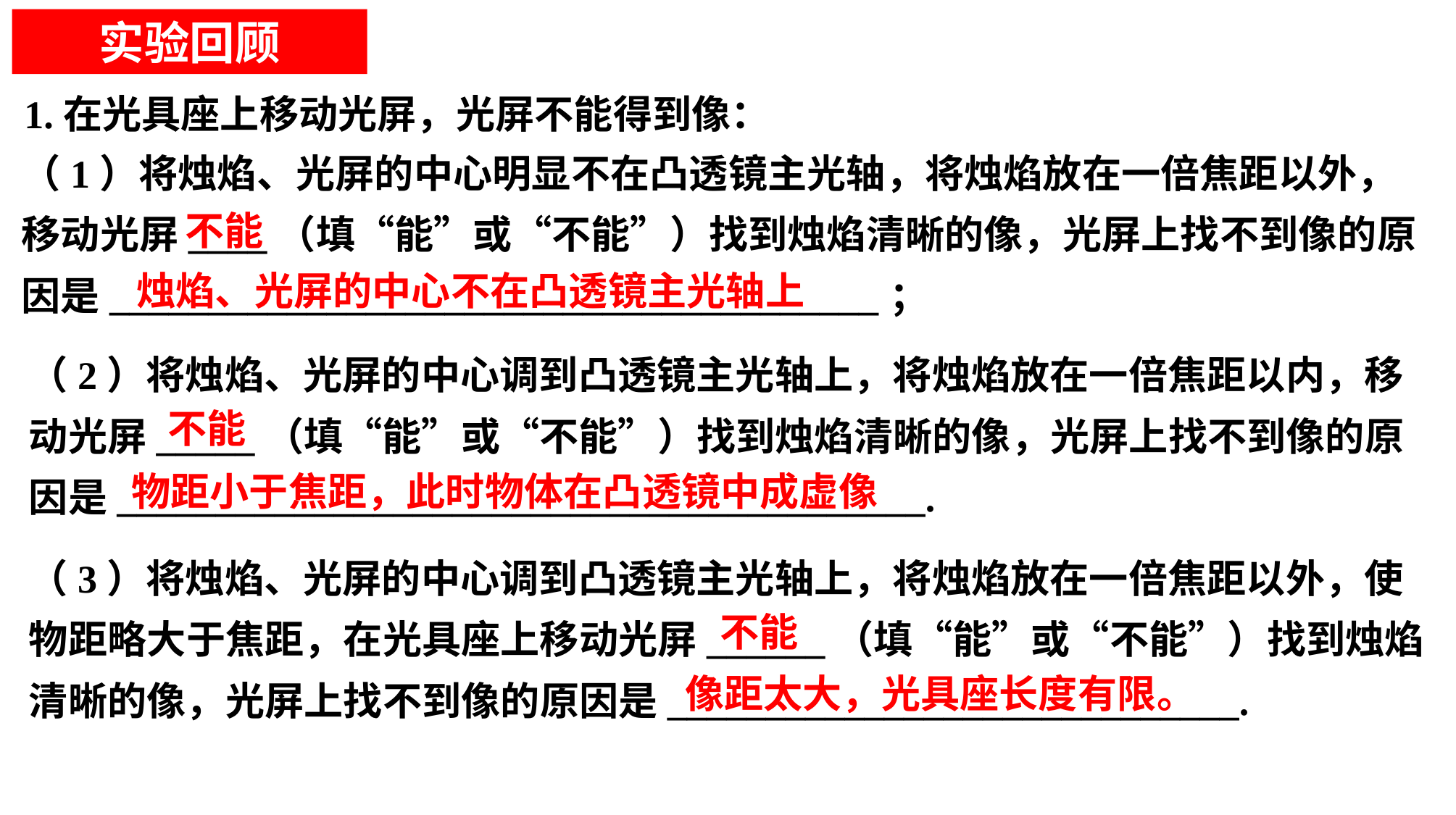

实验回顾
1.在光具座上移动光屏，光屏不能得到像：
（1）将烛焰、光屏的中心明显不在凸透镜主光轴，将烛焰放在一倍焦距以外，移动光屏____（填“能”或“不能”）找到烛焰清晰的像，光屏上找不到像的原因是_______________________________________；
不能
烛焰、光屏的中心不在凸透镜主光轴上
（2）将烛焰、光屏的中心调到凸透镜主光轴上，将烛焰放在一倍焦距以内，移动光屏_____（填“能”或“不能”）找到烛焰清晰的像，光屏上找不到像的原因是_________________________________________.

不能
物距小于焦距，此时物体在凸透镜中成虚像
（3）将烛焰、光屏的中心调到凸透镜主光轴上，将烛焰放在一倍焦距以外，使物距略大于焦距，在光具座上移动光屏______（填“能”或“不能”）找到烛焰清晰的像，光屏上找不到像的原因是_____________________________.
不能
像距太大，光具座长度有限。